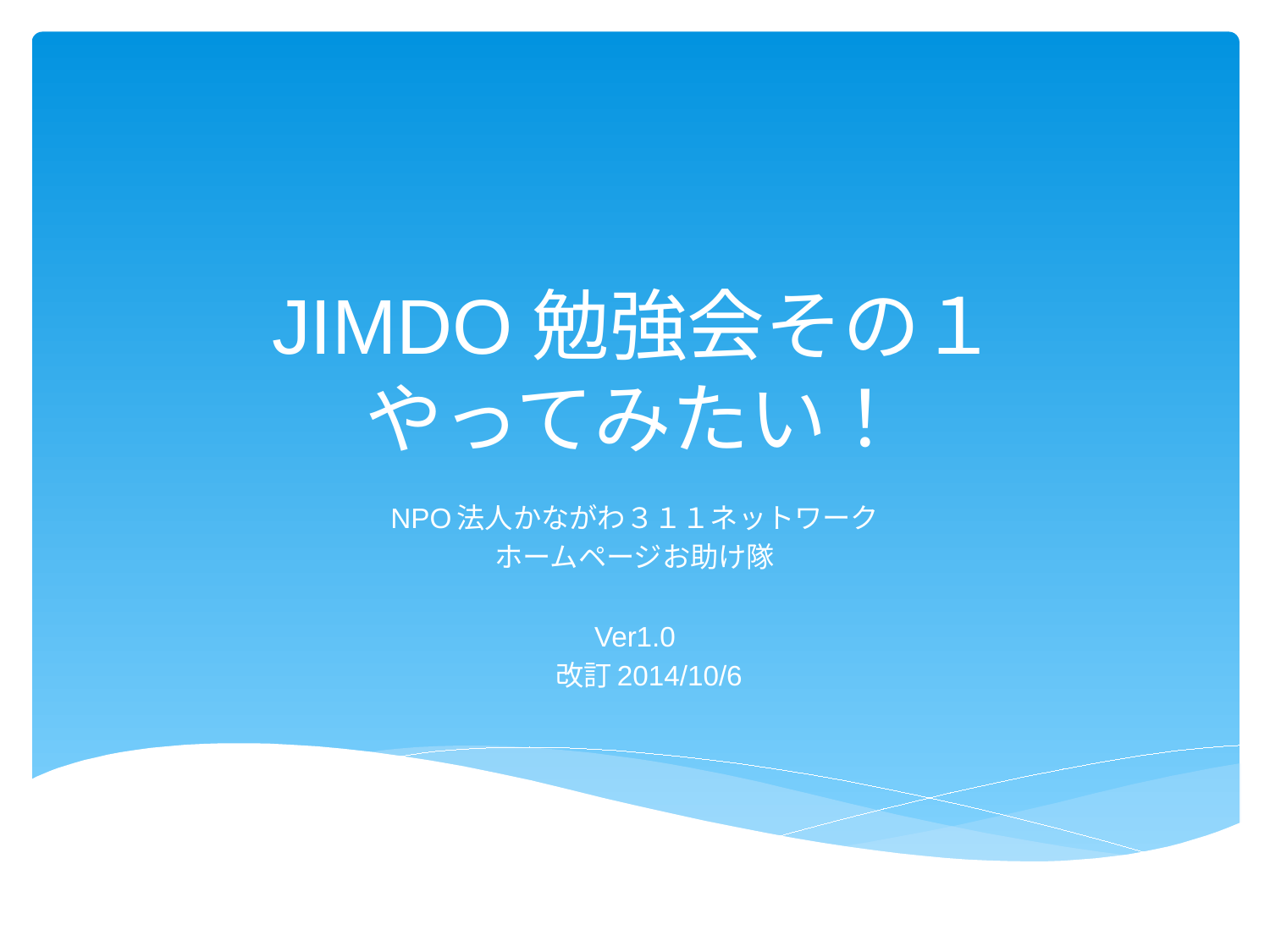

# JIMDO勉強会その１ やってみたい！
NPO法人かながわ３１１ネットワーク
ホームページお助け隊

Ver1.0
　改訂2014/10/6